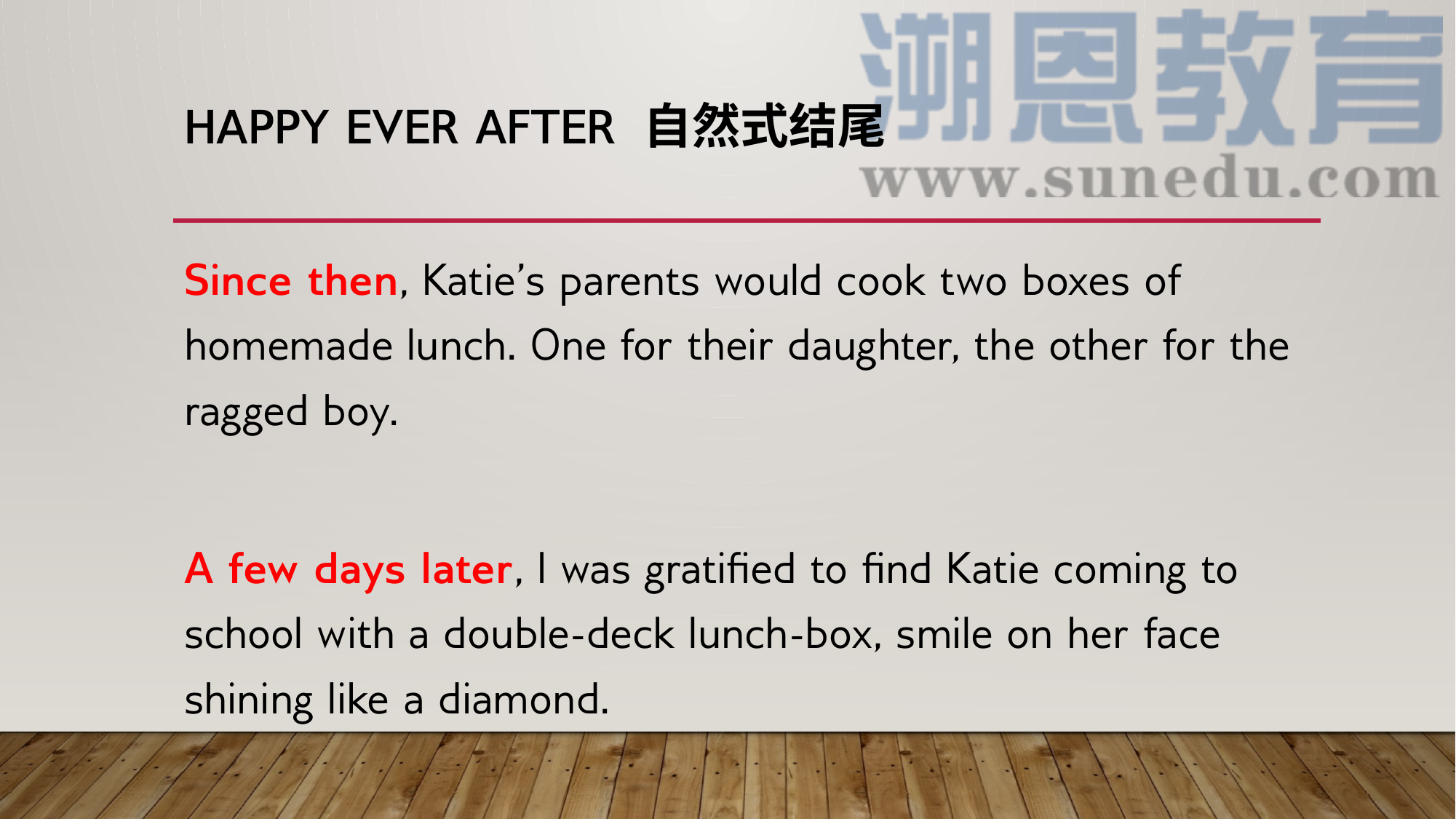

# Happy ever after 自然式结尾
Since then, Katie’s parents would cook two boxes of homemade lunch. One for their daughter, the other for the ragged boy.

A few days later, I was gratified to find Katie coming to school with a double-deck lunch-box, smile on her face shining like a diamond.